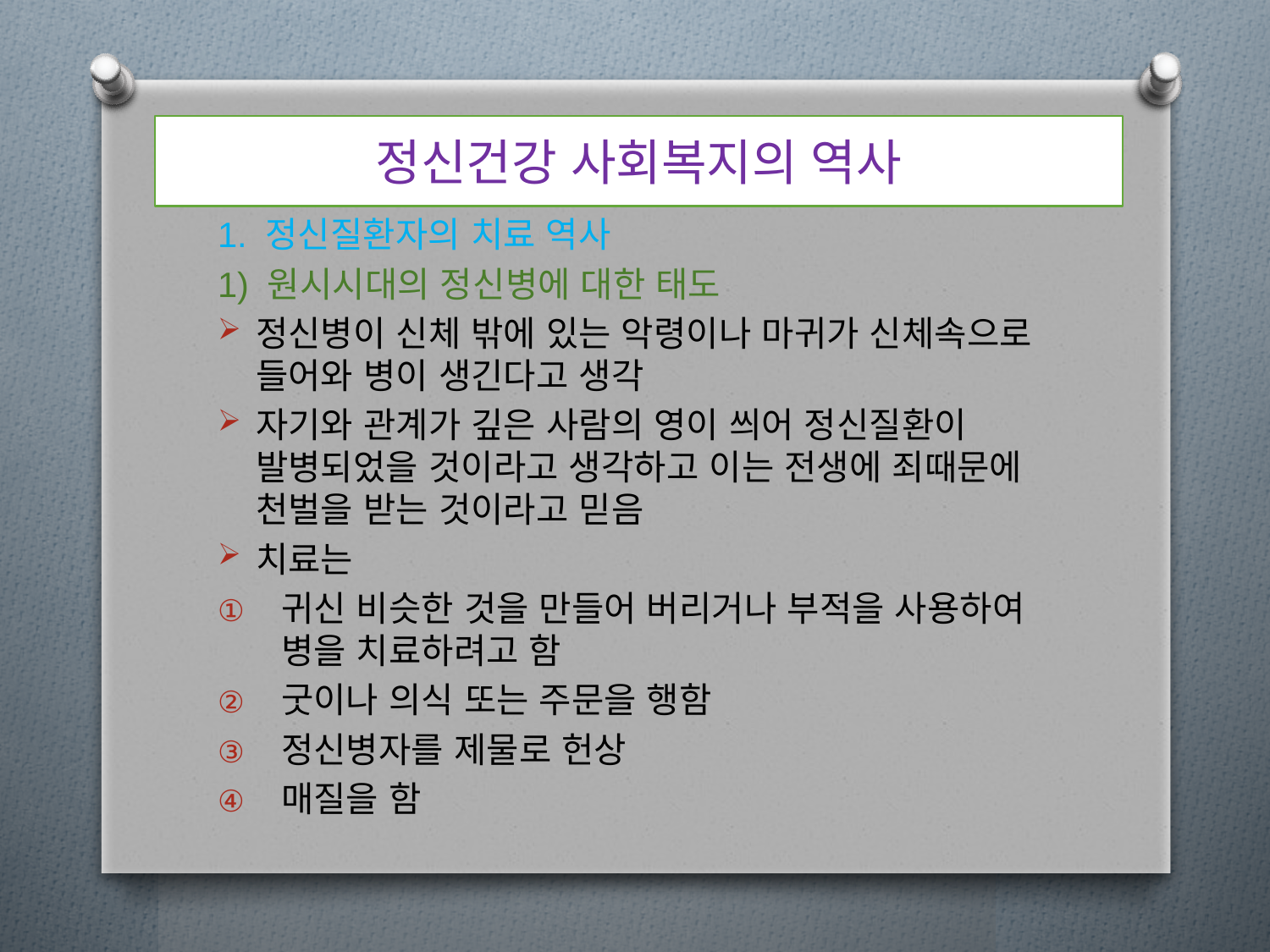

# 정신건강 사회복지의 역사
1. 정신질환자의 치료 역사
1) 원시시대의 정신병에 대한 태도
정신병이 신체 밖에 있는 악령이나 마귀가 신체속으로 들어와 병이 생긴다고 생각
자기와 관계가 깊은 사람의 영이 씌어 정신질환이 발병되었을 것이라고 생각하고 이는 전생에 죄때문에 천벌을 받는 것이라고 믿음
치료는
귀신 비슷한 것을 만들어 버리거나 부적을 사용하여 병을 치료하려고 함
굿이나 의식 또는 주문을 행함
정신병자를 제물로 헌상
매질을 함